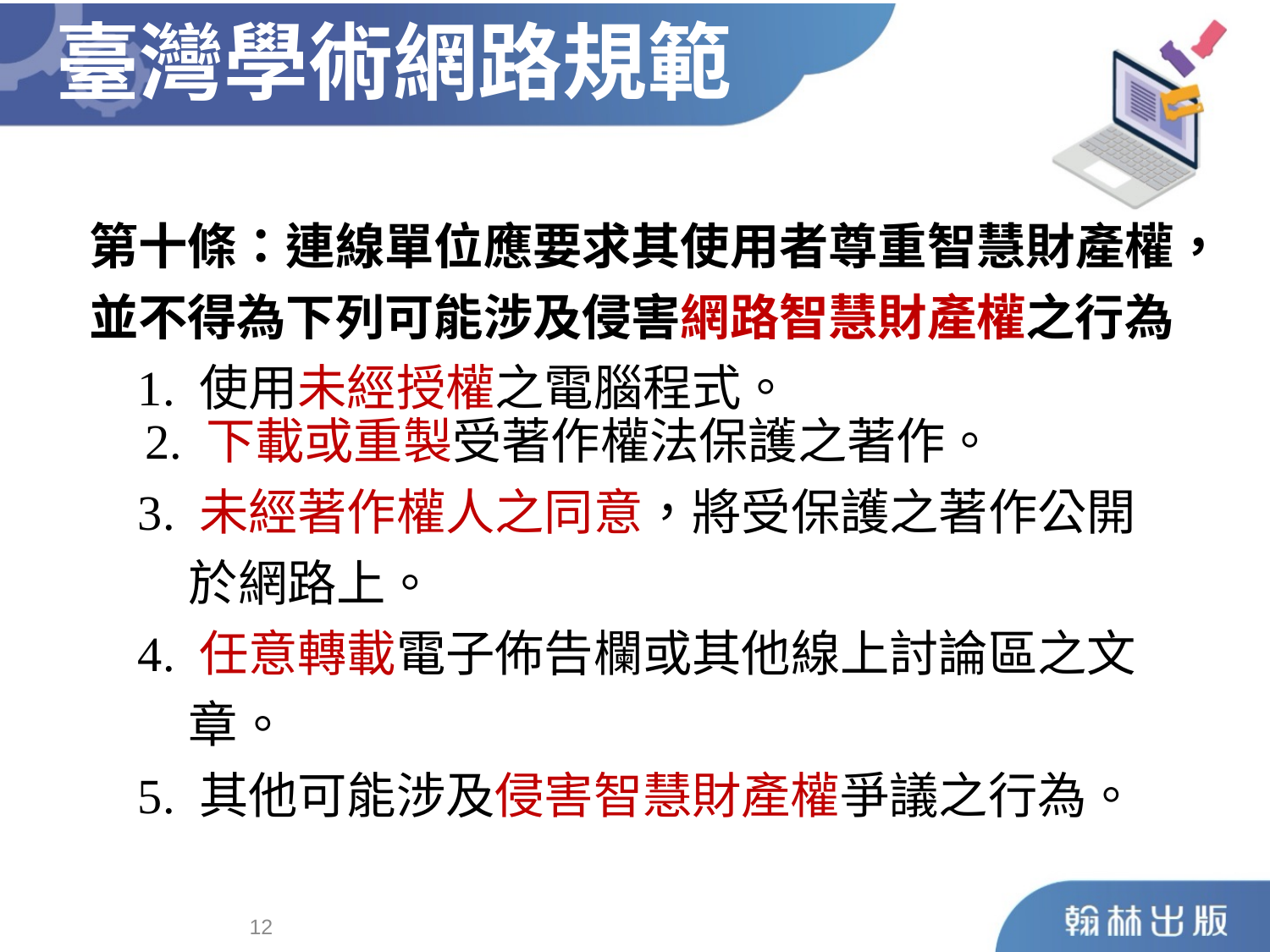

臺灣學術網路規範
第十條：連線單位應要求其使用者尊重智慧財產權，
並不得為下列可能涉及侵害網路智慧財產權之行為
    1. 使用未經授權之電腦程式。
    2. 下載或重製受著作權法保護之著作。
    3. 未經著作權人之同意，將受保護之著作公開
        於網路上。
    4. 任意轉載電子佈告欄或其他線上討論區之文
        章。
    5. 其他可能涉及侵害智慧財產權爭議之行為。

12